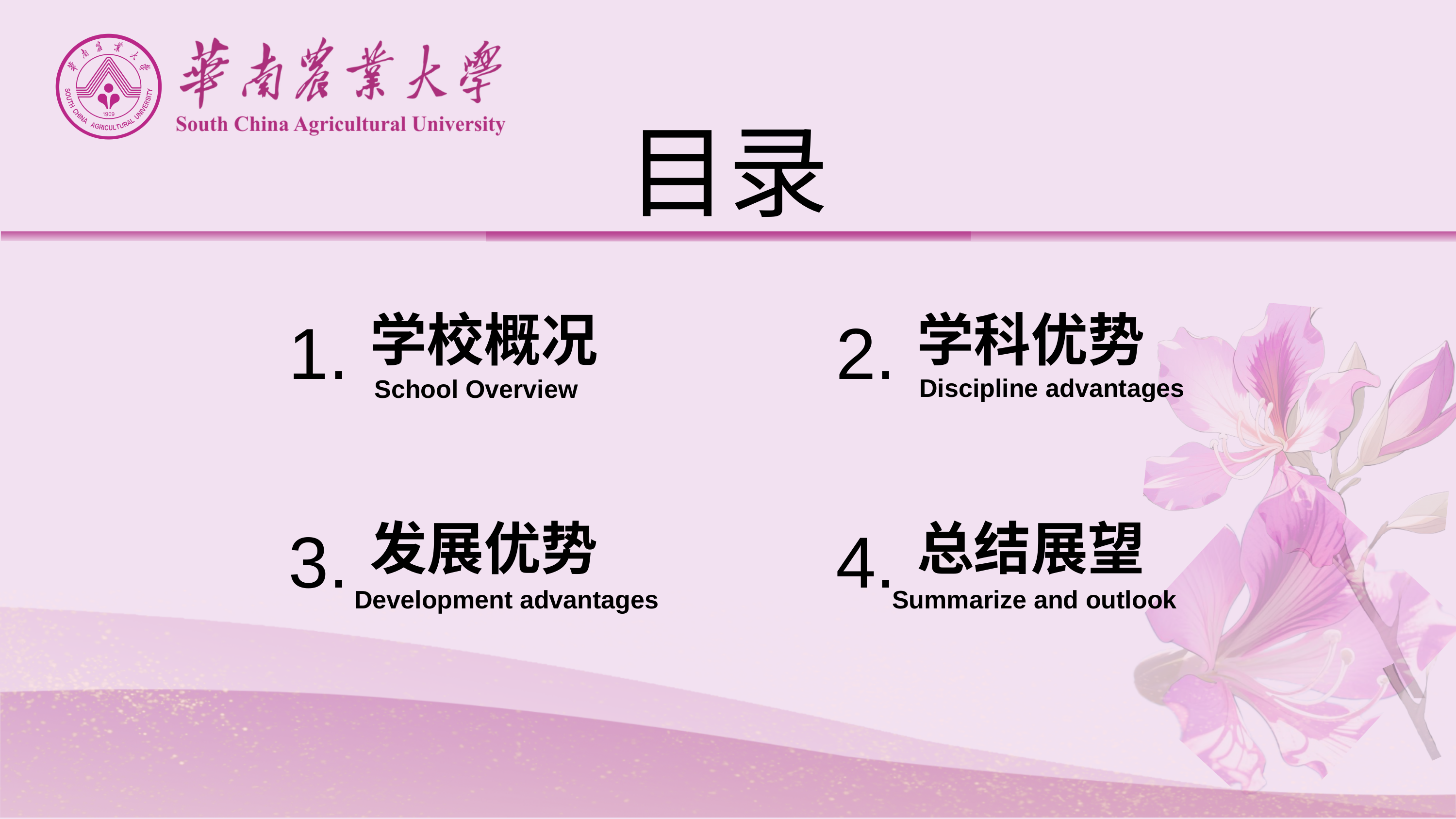

目录

学校概况
1.
School Overview
学科优势
2.
Discipline advantages
发展优势
3.
Development advantages
总结展望
4.
Summarize and outlook